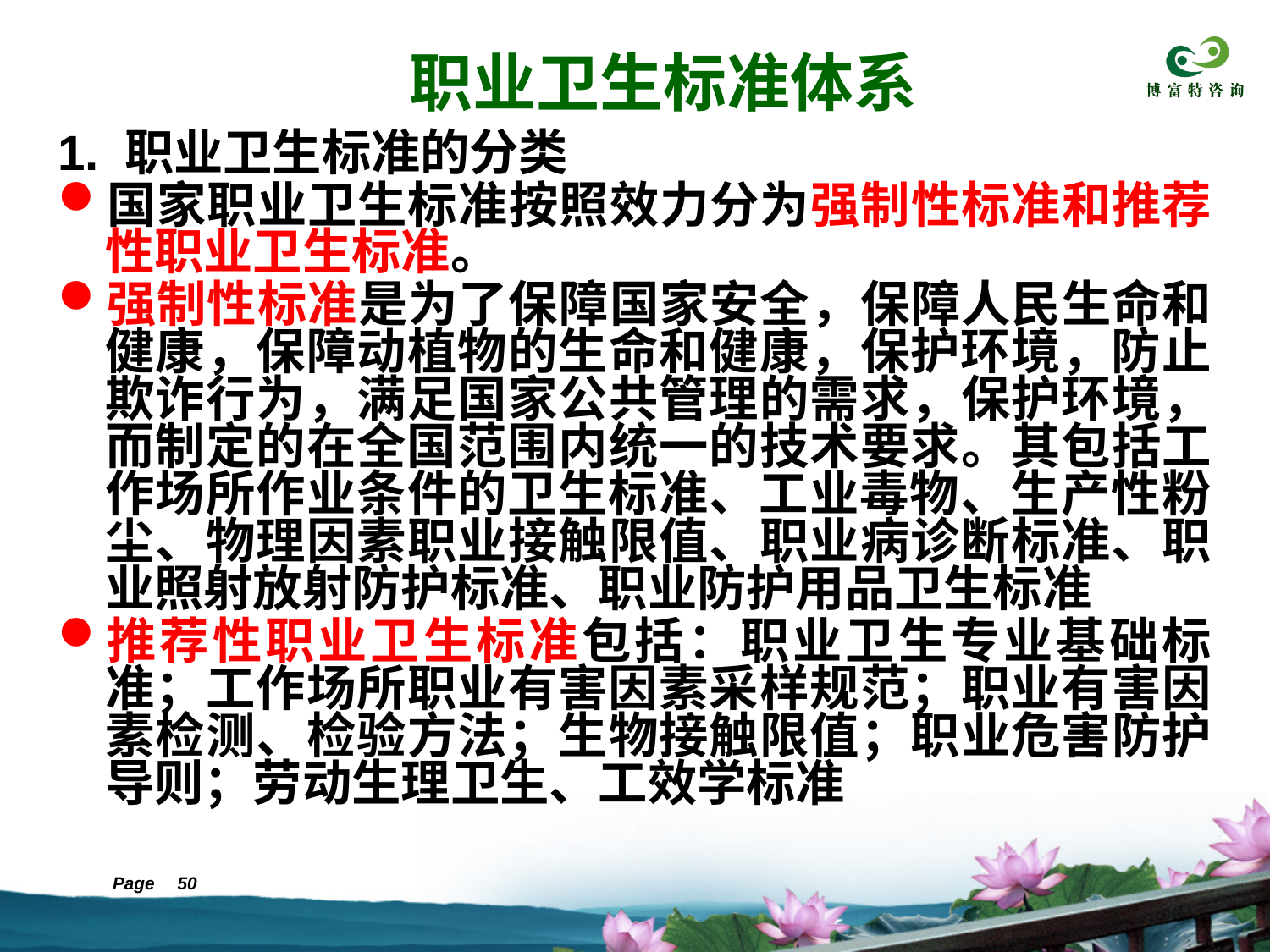

职业卫生标准体系
1. 职业卫生标准的分类
国家职业卫生标准按照效力分为强制性标准和推荐性职业卫生标准。
强制性标准是为了保障国家安全，保障人民生命和健康，保障动植物的生命和健康，保护环境，防止欺诈行为，满足国家公共管理的需求，保护环境，而制定的在全国范围内统一的技术要求。其包括工作场所作业条件的卫生标准、工业毒物、生产性粉尘、物理因素职业接触限值、职业病诊断标准、职业照射放射防护标准、职业防护用品卫生标准
推荐性职业卫生标准包括：职业卫生专业基础标准；工作场所职业有害因素采样规范；职业有害因素检测、检验方法；生物接触限值；职业危害防护导则；劳动生理卫生、工效学标准